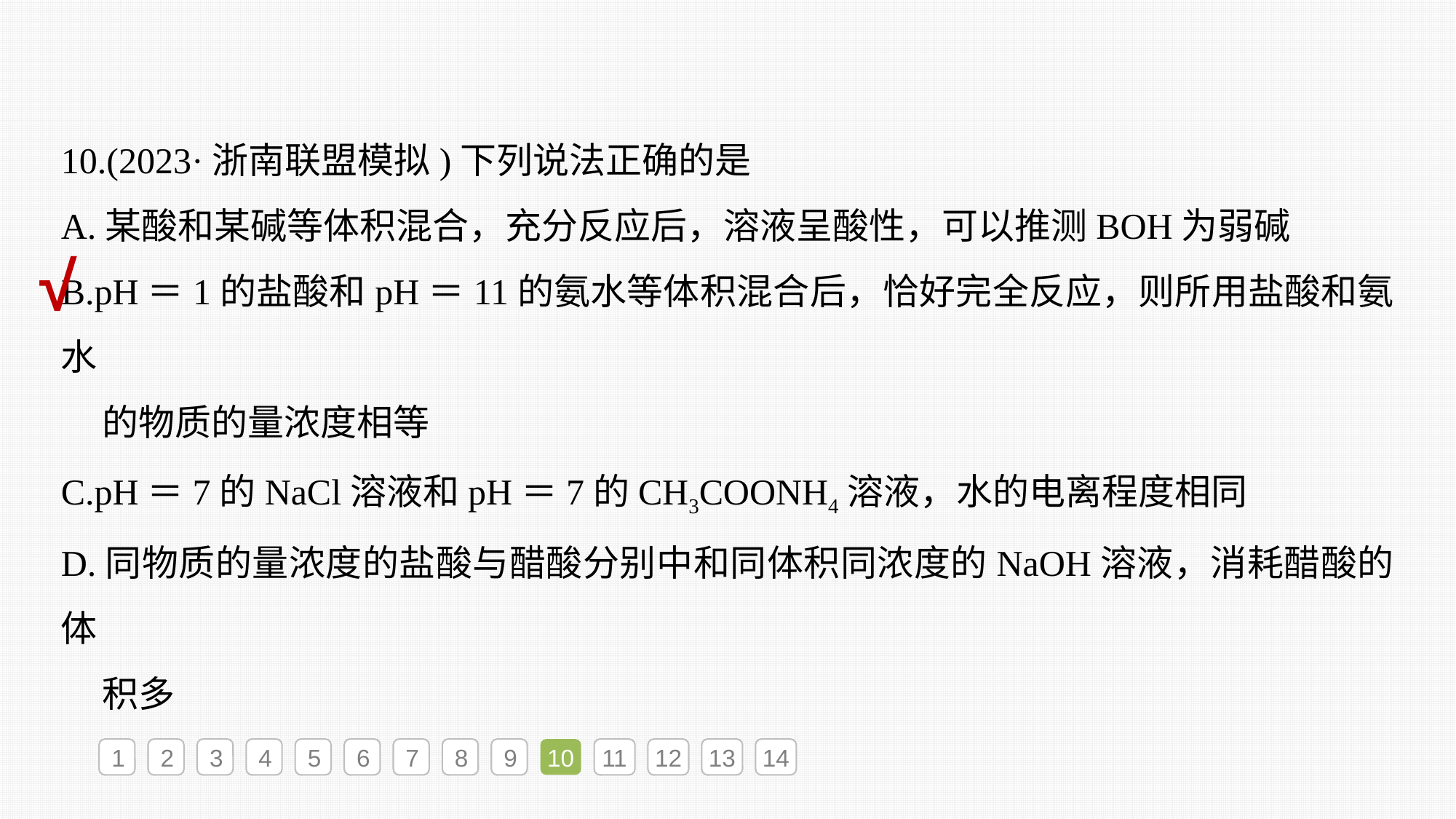

10.(2023·浙南联盟模拟)下列说法正确的是
A.某酸和某碱等体积混合，充分反应后，溶液呈酸性，可以推测BOH为弱碱
B.pH＝1的盐酸和pH＝11的氨水等体积混合后，恰好完全反应，则所用盐酸和氨水
    的物质的量浓度相等
C.pH＝7的NaCl溶液和pH＝7的CH3COONH4溶液，水的电离程度相同
D.同物质的量浓度的盐酸与醋酸分别中和同体积同浓度的NaOH溶液，消耗醋酸的体
    积多
√
1
2
3
4
5
6
7
8
9
10
11
12
13
14